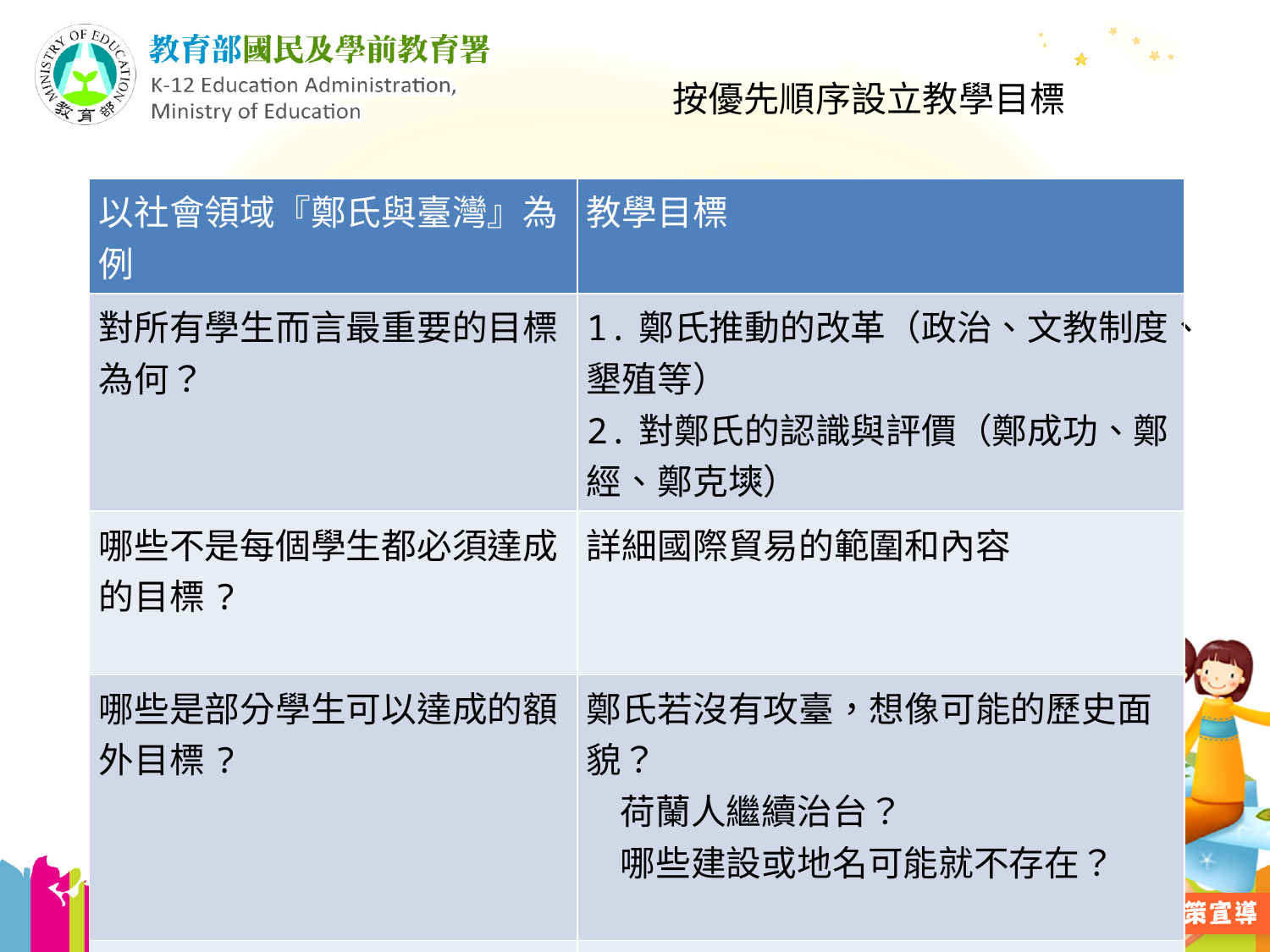

# 按優先順序設立教學目標
| 以社會領域『鄭氏與臺灣』為例 | 教學目標 |
| --- | --- |
| 對所有學生而言最重要的目標為何？ | 1.鄭氏推動的改革（政治、文教制度、墾殖等） 2.對鄭氏的認識與評價（鄭成功、鄭經、鄭克塽） |
| 哪些不是每個學生都必須達成的目標? | 詳細國際貿易的範圍和內容 |
| 哪些是部分學生可以達成的額外目標? | 鄭氏若沒有攻臺，想像可能的歷史面貌？ 荷蘭人繼續治台？ 哪些建設或地名可能就不存在？ |
| 有哪些先備知識需要教? | 南明時期的背景為何 |